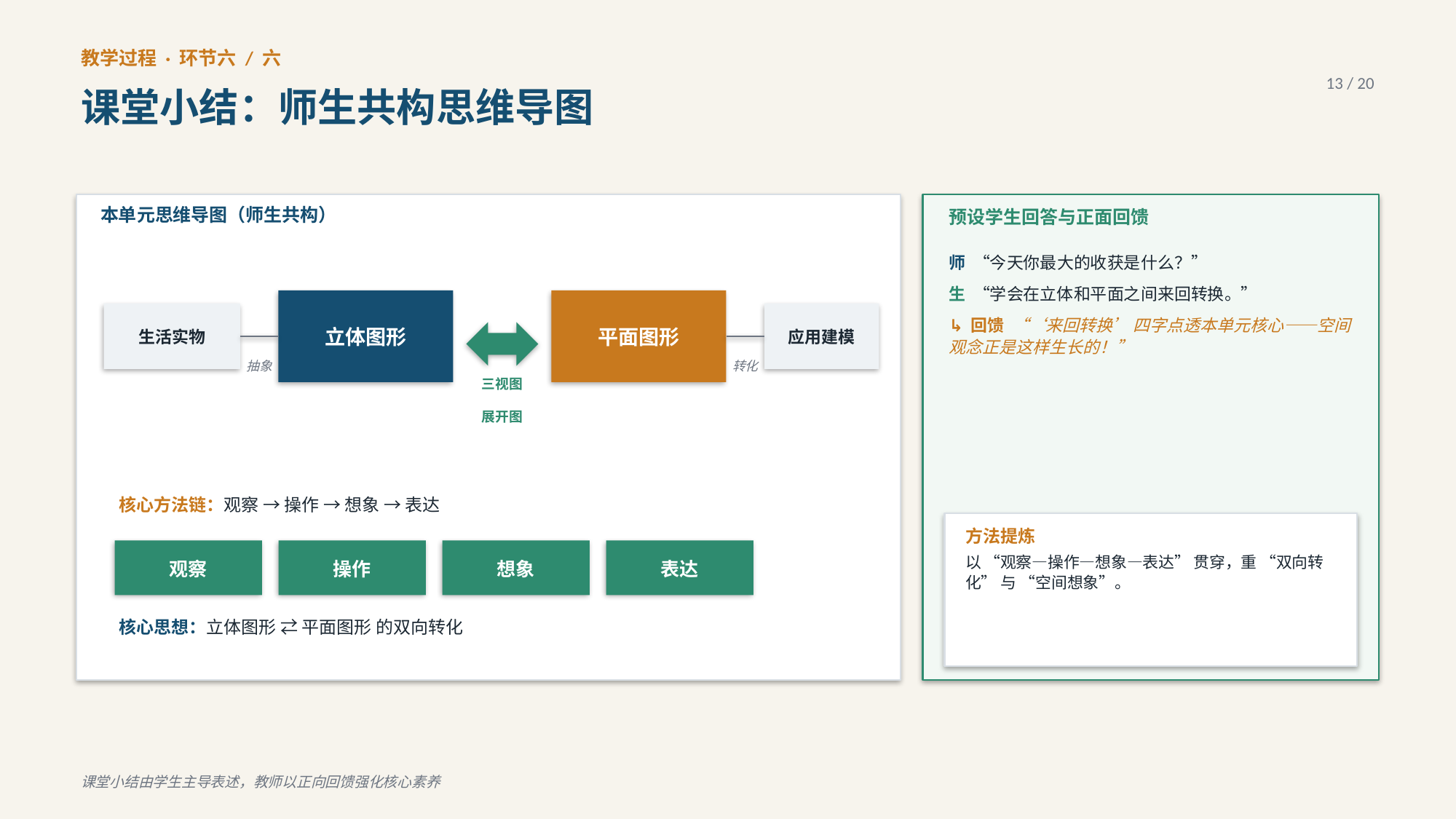

教学过程 · 环节六 / 六
13 / 20
课堂小结：师生共构思维导图

本单元思维导图（师生共构）
预设学生回答与正面回馈
师  “今天你最大的收获是什么？”
生  “学会在立体和平面之间来回转换。”
↳ 回馈  “‘来回转换’ 四字点透本单元核心——空间观念正是这样生长的！”

立体图形

平面图形

生活实物

应用建模

抽象
转化
三视图
展开图
核心方法链：观察 → 操作 → 想象 → 表达

方法提炼
以 “观察—操作—想象—表达” 贯穿，重 “双向转化” 与 “空间想象”。

观察

操作

想象

表达
核心思想：立体图形 ⇄ 平面图形 的双向转化
课堂小结由学生主导表述，教师以正向回馈强化核心素养